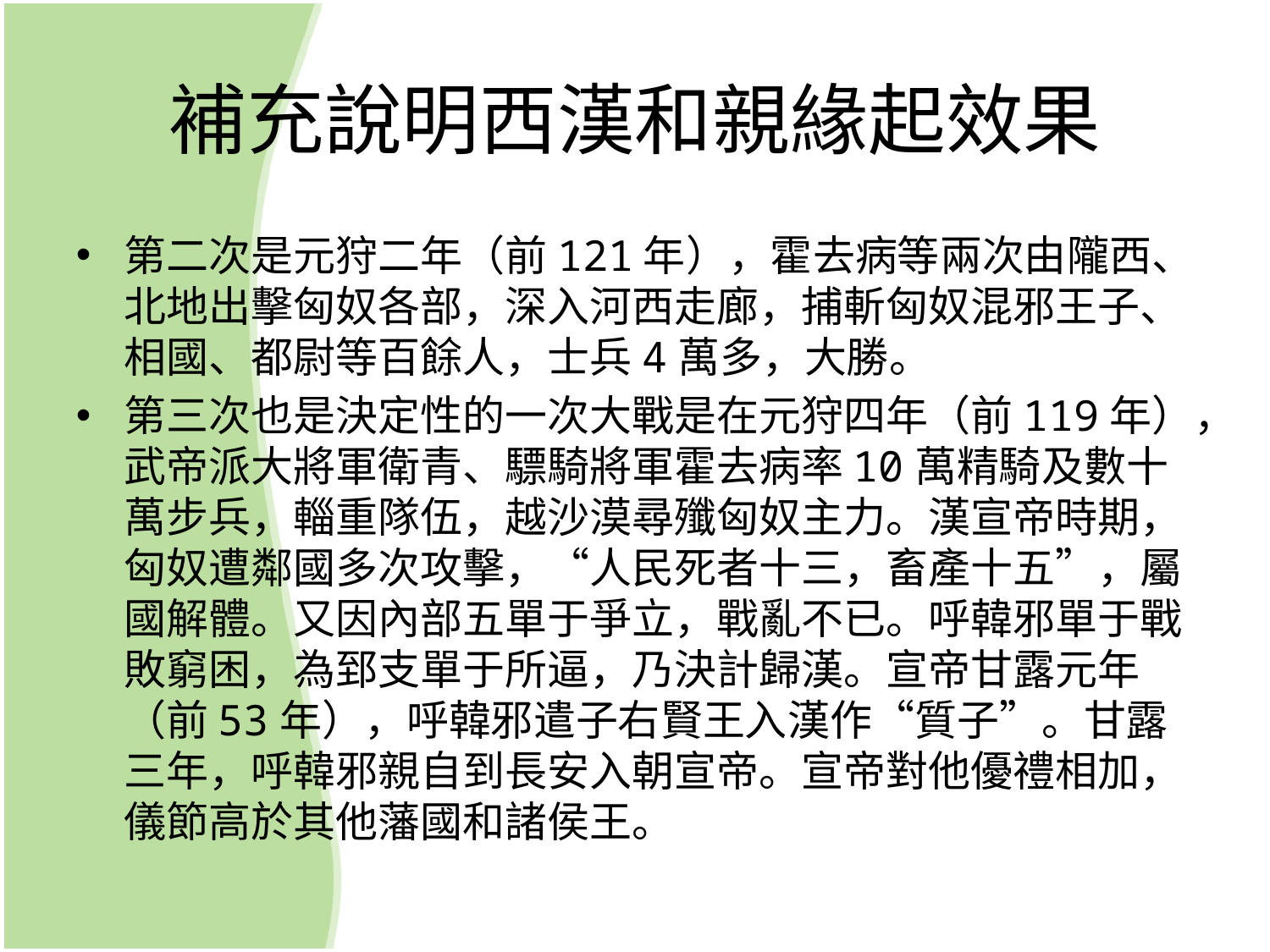

# 補充說明西漢和親緣起效果
第二次是元狩二年（前121年），霍去病等兩次由隴西、北地出擊匈奴各部，深入河西走廊，捕斬匈奴混邪王子、相國、都尉等百餘人，士兵4萬多，大勝。
第三次也是決定性的一次大戰是在元狩四年（前119年），武帝派大將軍衛青、驃騎將軍霍去病率10萬精騎及數十萬步兵，輜重隊伍，越沙漠尋殲匈奴主力。漢宣帝時期，匈奴遭鄰國多次攻擊，“人民死者十三，畜產十五”，屬國解體。又因內部五單于爭立，戰亂不已。呼韓邪單于戰敗窮困，為郅支單于所逼，乃決計歸漢。宣帝甘露元年（前53年），呼韓邪遣子右賢王入漢作“質子”。甘露三年，呼韓邪親自到長安入朝宣帝。宣帝對他優禮相加，儀節高於其他藩國和諸侯王。